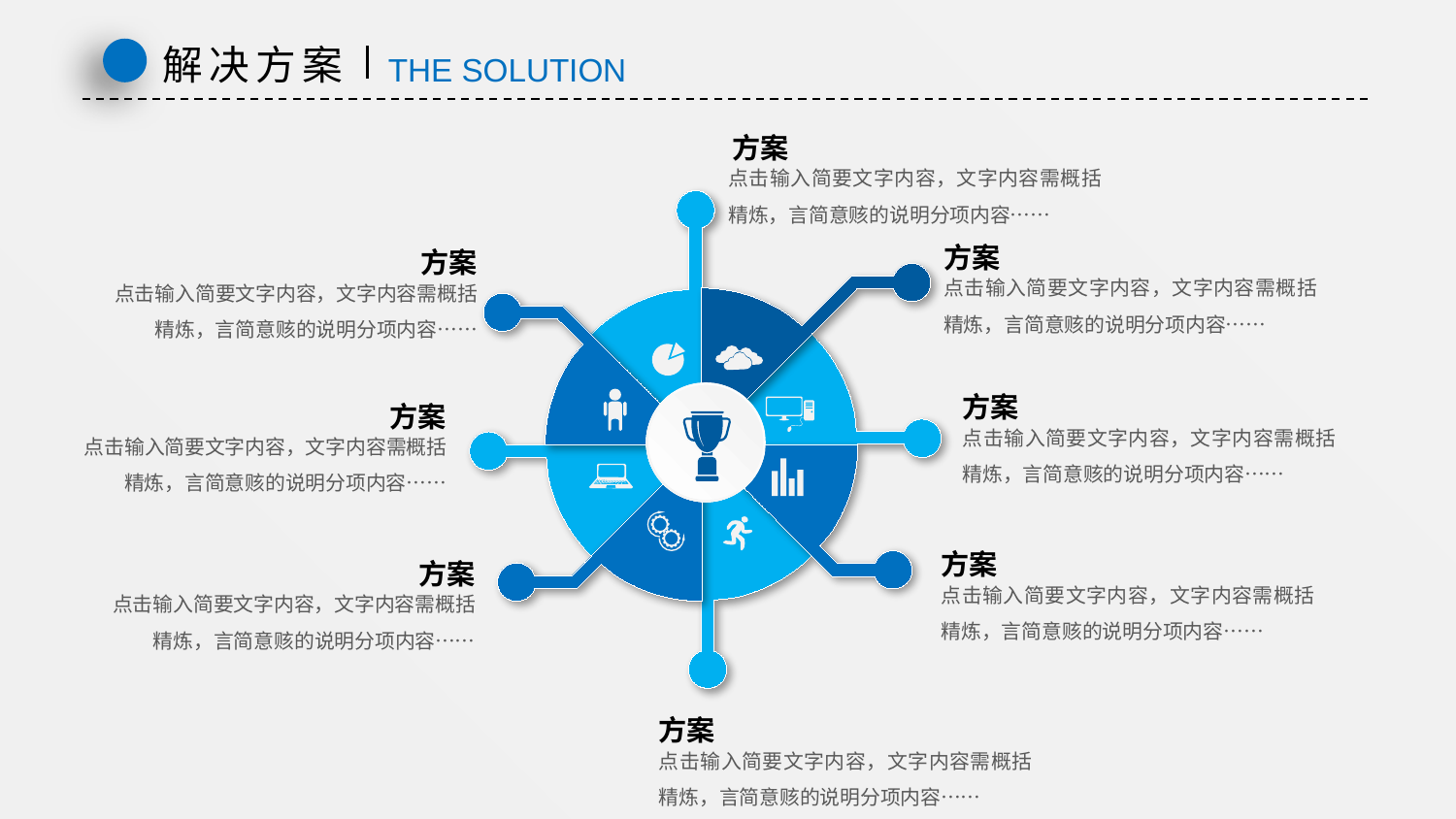

解决方案

THE SOLUTION
方案
点击输入简要文字内容，文字内容需概括精炼，言简意赅的说明分项内容……

方案
方案

点击输入简要文字内容，文字内容需概括精炼，言简意赅的说明分项内容……
点击输入简要文字内容，文字内容需概括精炼，言简意赅的说明分项内容……
方案

方案

点击输入简要文字内容，文字内容需概括精炼，言简意赅的说明分项内容……
点击输入简要文字内容，文字内容需概括精炼，言简意赅的说明分项内容……
方案

方案

点击输入简要文字内容，文字内容需概括精炼，言简意赅的说明分项内容……
点击输入简要文字内容，文字内容需概括精炼，言简意赅的说明分项内容……
方案

点击输入简要文字内容，文字内容需概括精炼，言简意赅的说明分项内容……
延时符